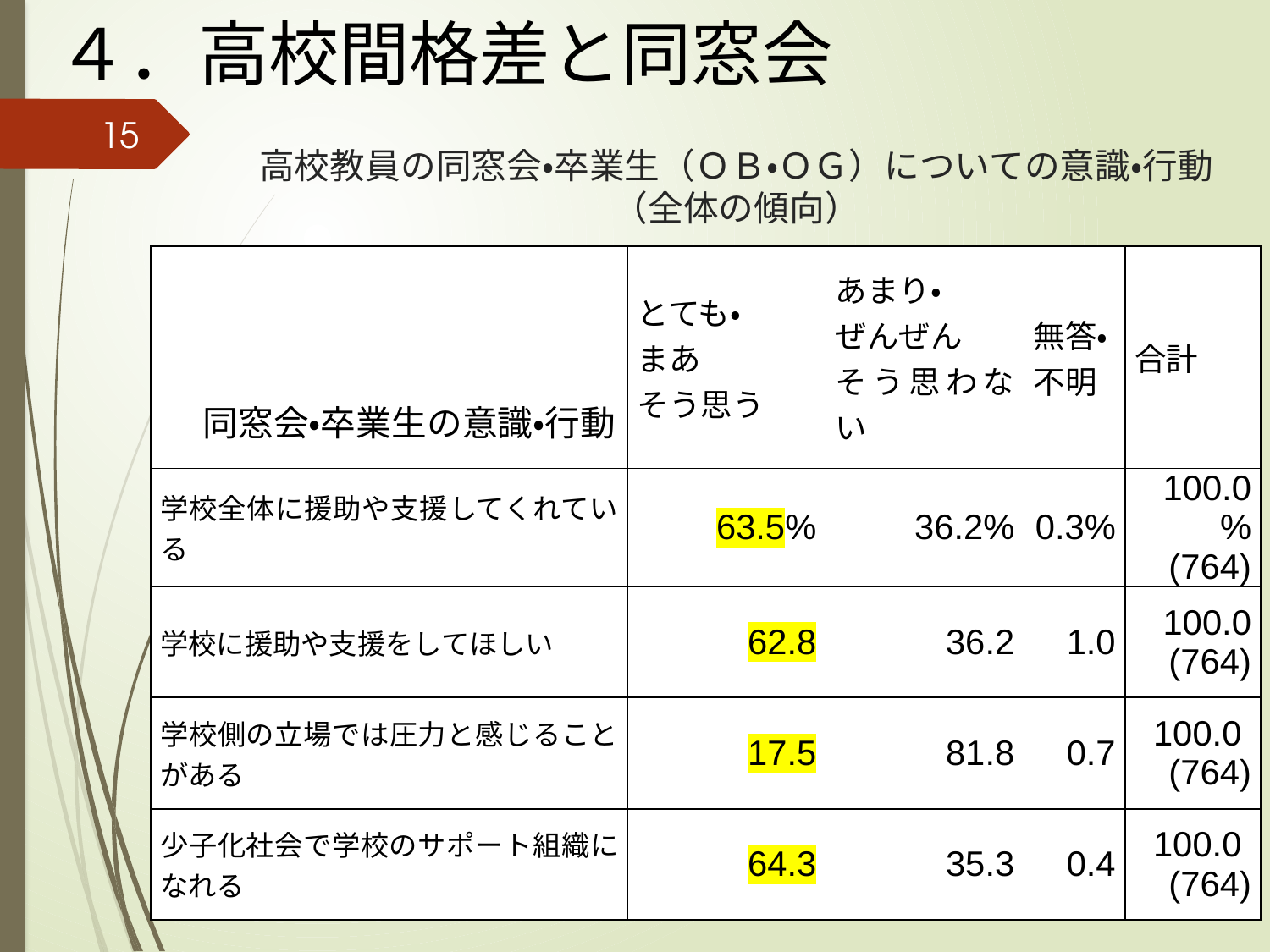

４．高校間格差と同窓会
15
# 高校教員の同窓会・卒業生（ＯＢ・ＯＧ）についての意識・行動 （全体の傾向）
| 同窓会・卒業生の意識・行動 | とても・ まあ そう思う | あまり・ ぜんぜん そう思わない | 無答・ 不明 | 合計 |
| --- | --- | --- | --- | --- |
| 学校全体に援助や支援してくれている | 63.5% | 36.2% | 0.3% | 100.0% (764) |
| 学校に援助や支援をしてほしい | 62.8 | 36.2 | 1.0 | 100.0 (764) |
| 学校側の立場では圧力と感じることがある | 17.5 | 81.8 | 0.7 | 100.0 (764) |
| 少子化社会で学校のサポート組織になれる | 64.3 | 35.3 | 0.4 | 100.0 (764) |